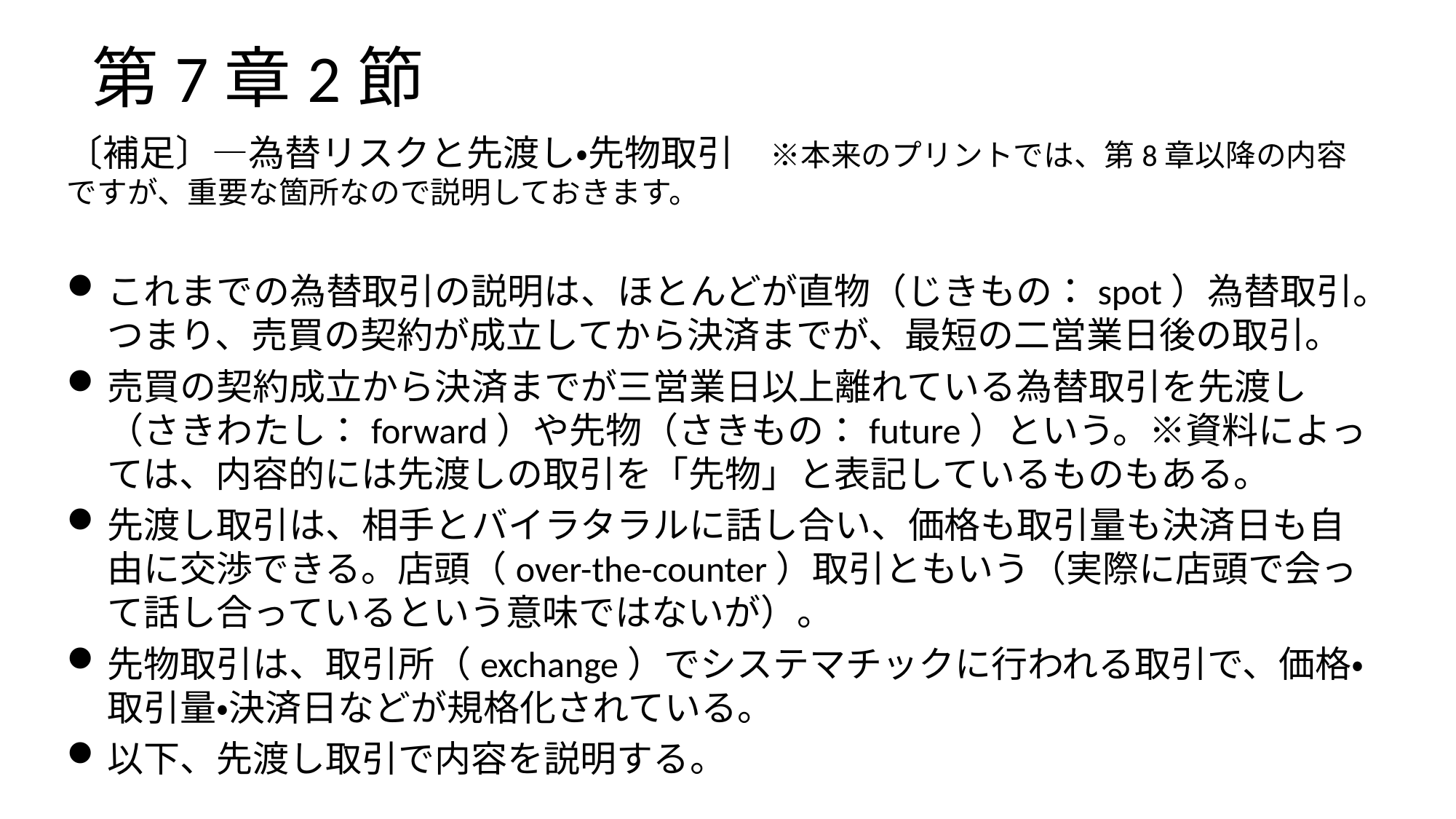

# 第7章2節
〔補足〕―為替リスクと先渡し・先物取引　※本来のプリントでは、第8章以降の内容ですが、重要な箇所なので説明しておきます。

これまでの為替取引の説明は、ほとんどが直物（じきもの：spot）為替取引。つまり、売買の契約が成立してから決済までが、最短の二営業日後の取引。
売買の契約成立から決済までが三営業日以上離れている為替取引を先渡し（さきわたし：forward）や先物（さきもの：future）という。※資料によっては、内容的には先渡しの取引を「先物」と表記しているものもある。
先渡し取引は、相手とバイラタラルに話し合い、価格も取引量も決済日も自由に交渉できる。店頭（over-the-counter）取引ともいう（実際に店頭で会って話し合っているという意味ではないが）。
先物取引は、取引所（exchange）でシステマチックに行われる取引で、価格・取引量・決済日などが規格化されている。
以下、先渡し取引で内容を説明する。